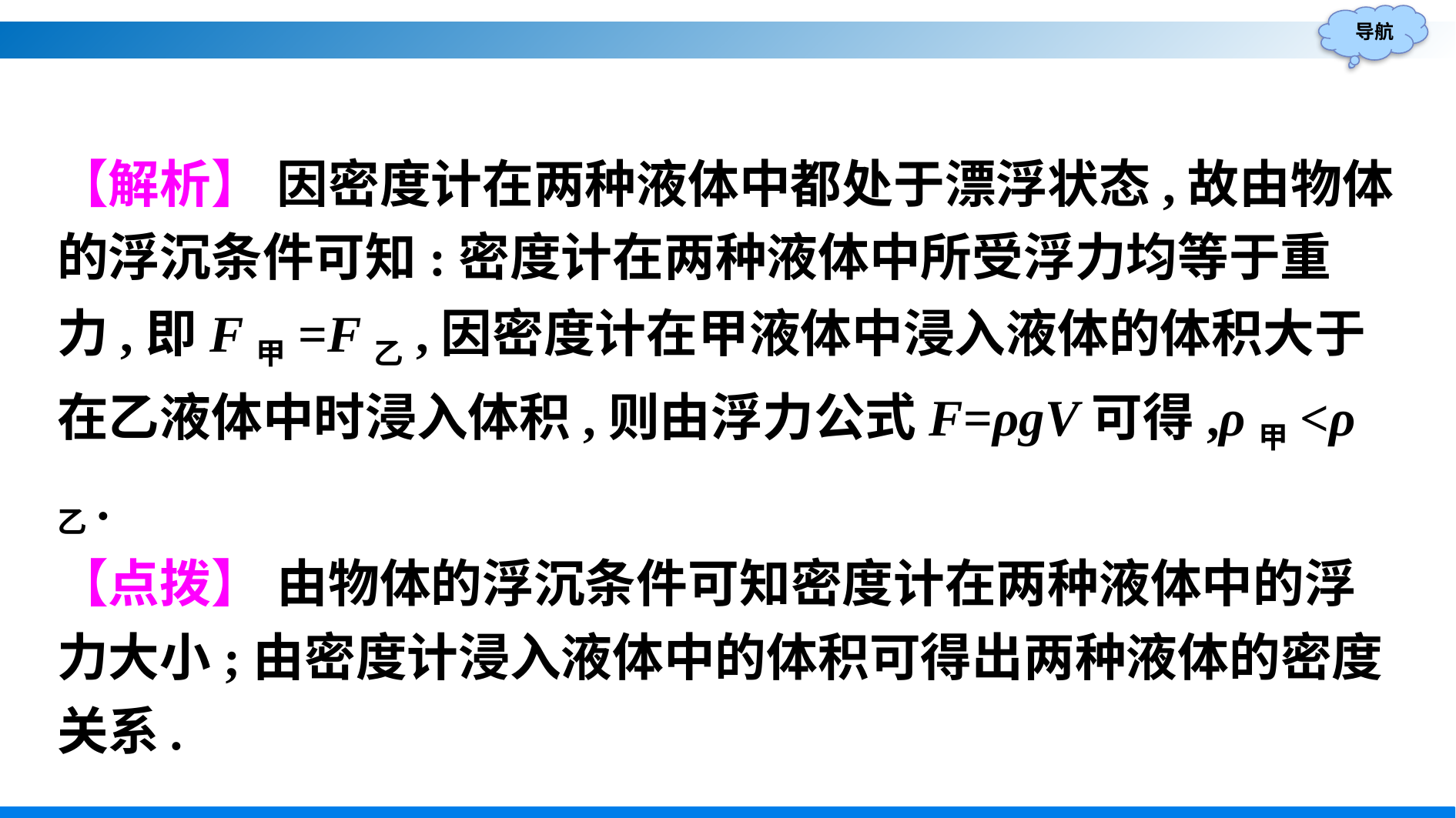

【解析】 因密度计在两种液体中都处于漂浮状态,故由物体的浮沉条件可知:密度计在两种液体中所受浮力均等于重力,即F甲=F乙,因密度计在甲液体中浸入液体的体积大于在乙液体中时浸入体积,则由浮力公式F=ρgV可得,ρ甲<ρ乙.
【点拨】 由物体的浮沉条件可知密度计在两种液体中的浮力大小;由密度计浸入液体中的体积可得出两种液体的密度关系.